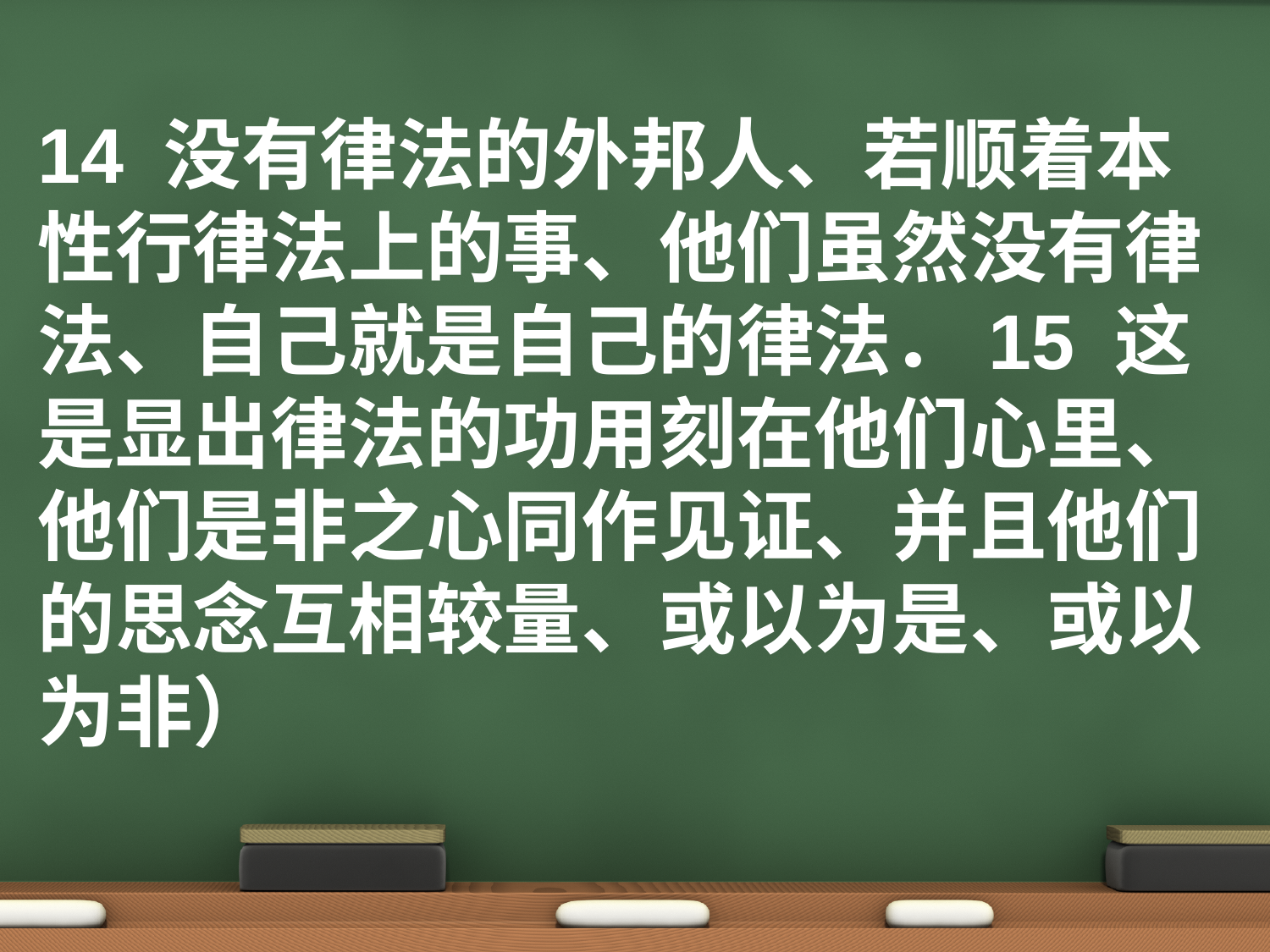

14 没有律法的外邦人、若顺着本性行律法上的事、他们虽然没有律法、自己就是自己的律法．15 这是显出律法的功用刻在他们心里、他们是非之心同作见证、并且他们的思念互相较量、或以为是、或以为非）